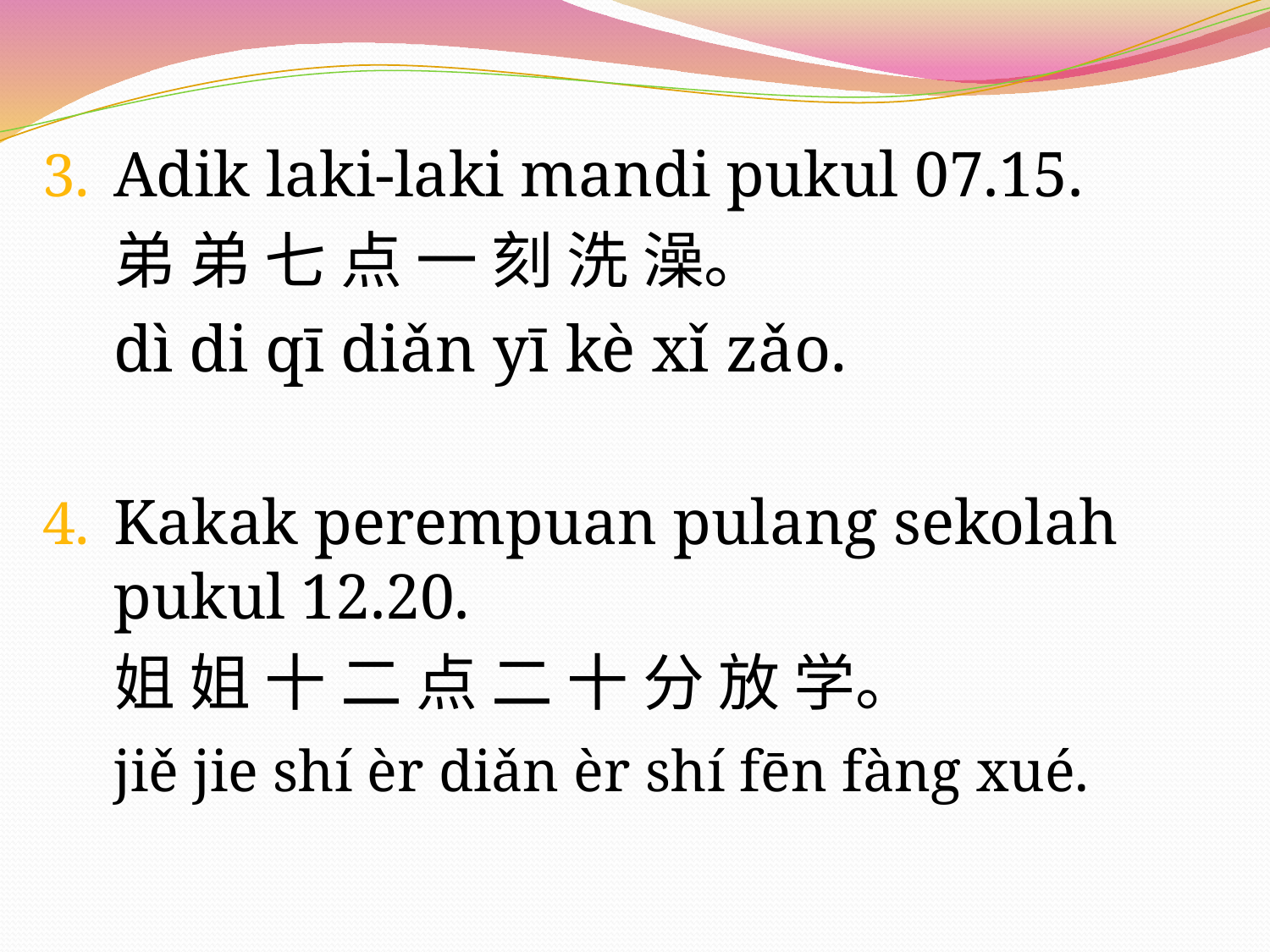

Adik laki-laki mandi pukul 07.15.
	弟 弟 七 点 一 刻 洗 澡。
	dì di qī diǎn yī kè xǐ zǎo.

Kakak perempuan pulang sekolah pukul 12.20.
	姐 姐 十 二 点 二 十 分 放 学。
	jiě jie shí èr diǎn èr shí fēn fàng xué.